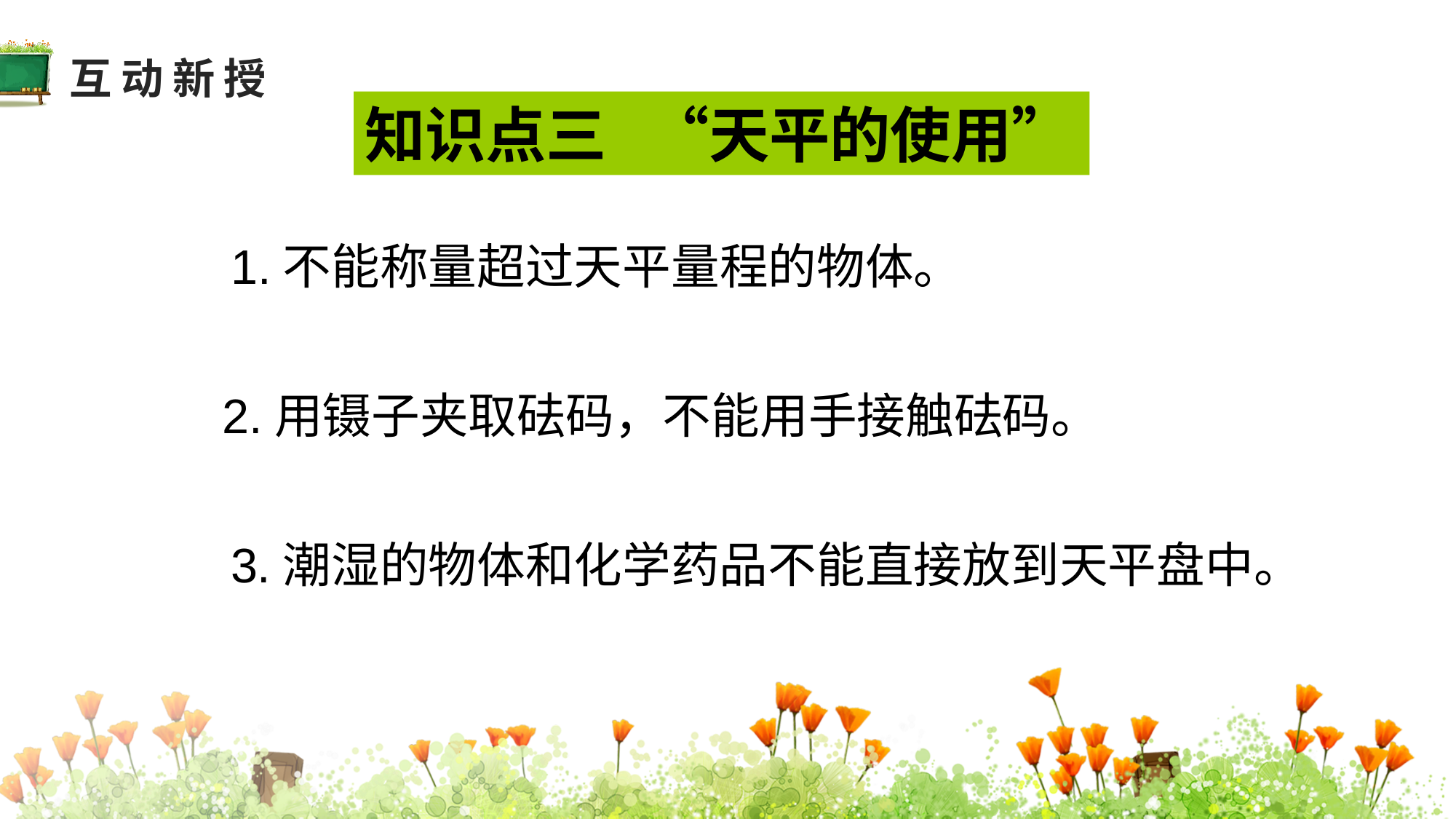

互动新授
知识点三   “天平的使用”
1.不能称量超过天平量程的物体。
2.用镊子夹取砝码，不能用手接触砝码。
3.潮湿的物体和化学药品不能直接放到天平盘中。